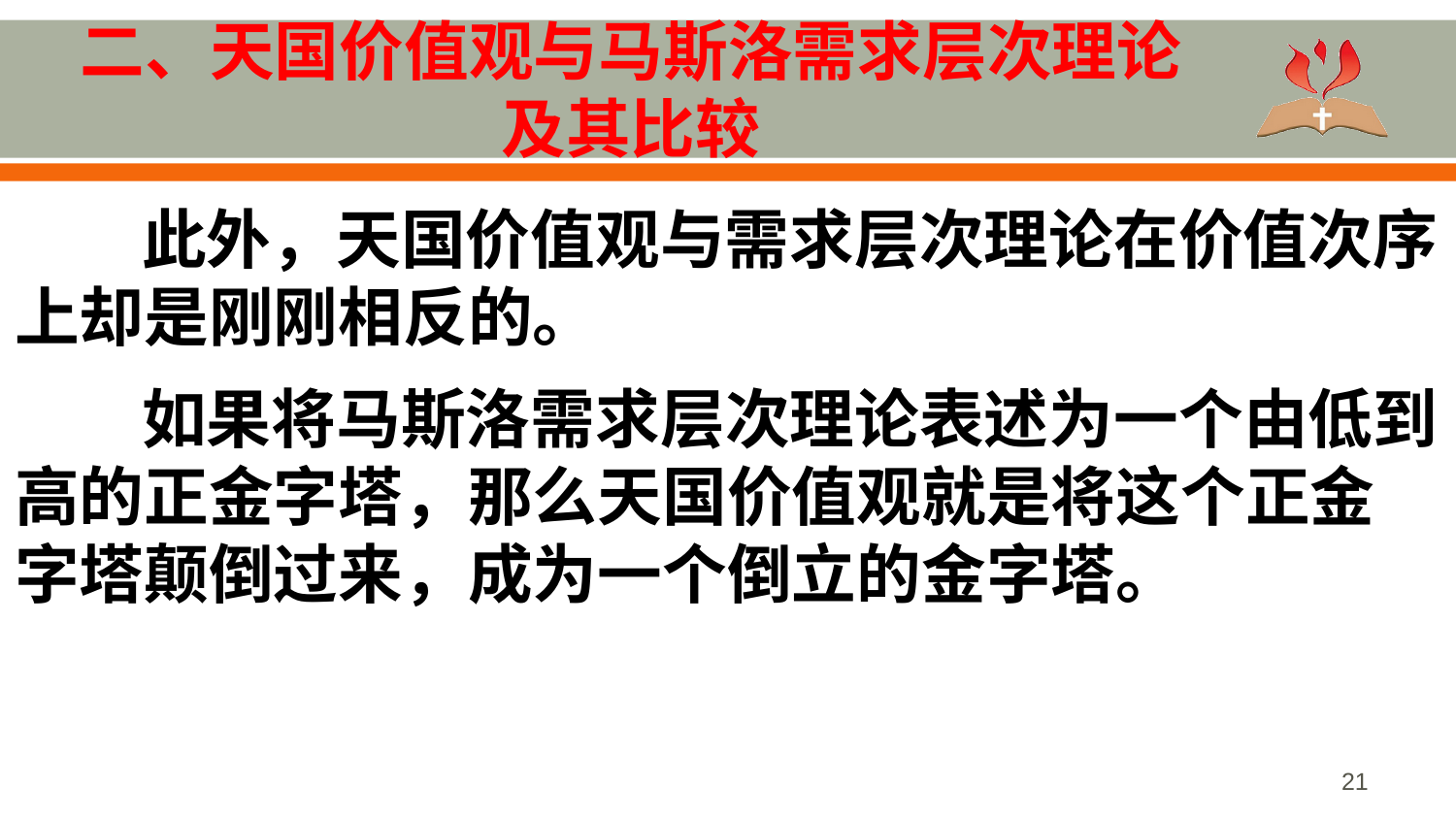

# 二、天国价值观与马斯洛需求层次理论 及其比较
此外，天国价值观与需求层次理论在价值次序上却是刚刚相反的。
如果将马斯洛需求层次理论表述为一个由低到高的正金字塔，那么天国价值观就是将这个正金字塔颠倒过来，成为一个倒立的金字塔。

21